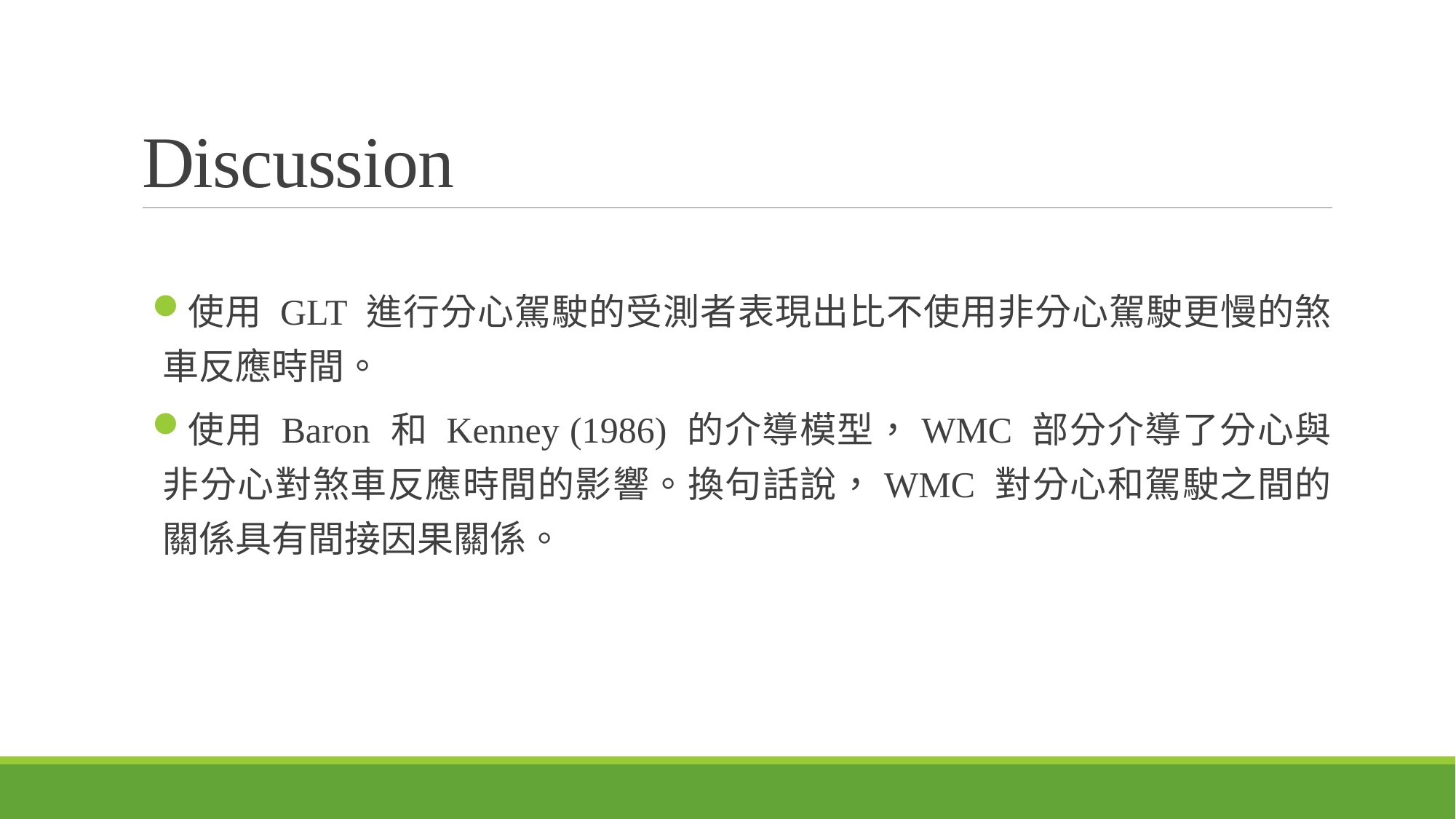

# Discussion

使用 GLT 進行分心駕駛的受測者表現出比不使用非分心駕駛更慢的煞車反應時間。
使用 Baron 和 Kenney (1986) 的介導模型，WMC 部分介導了分心與非分心對煞車反應時間的影響。換句話說，WMC 對分心和駕駛之間的關係具有間接因果關係。